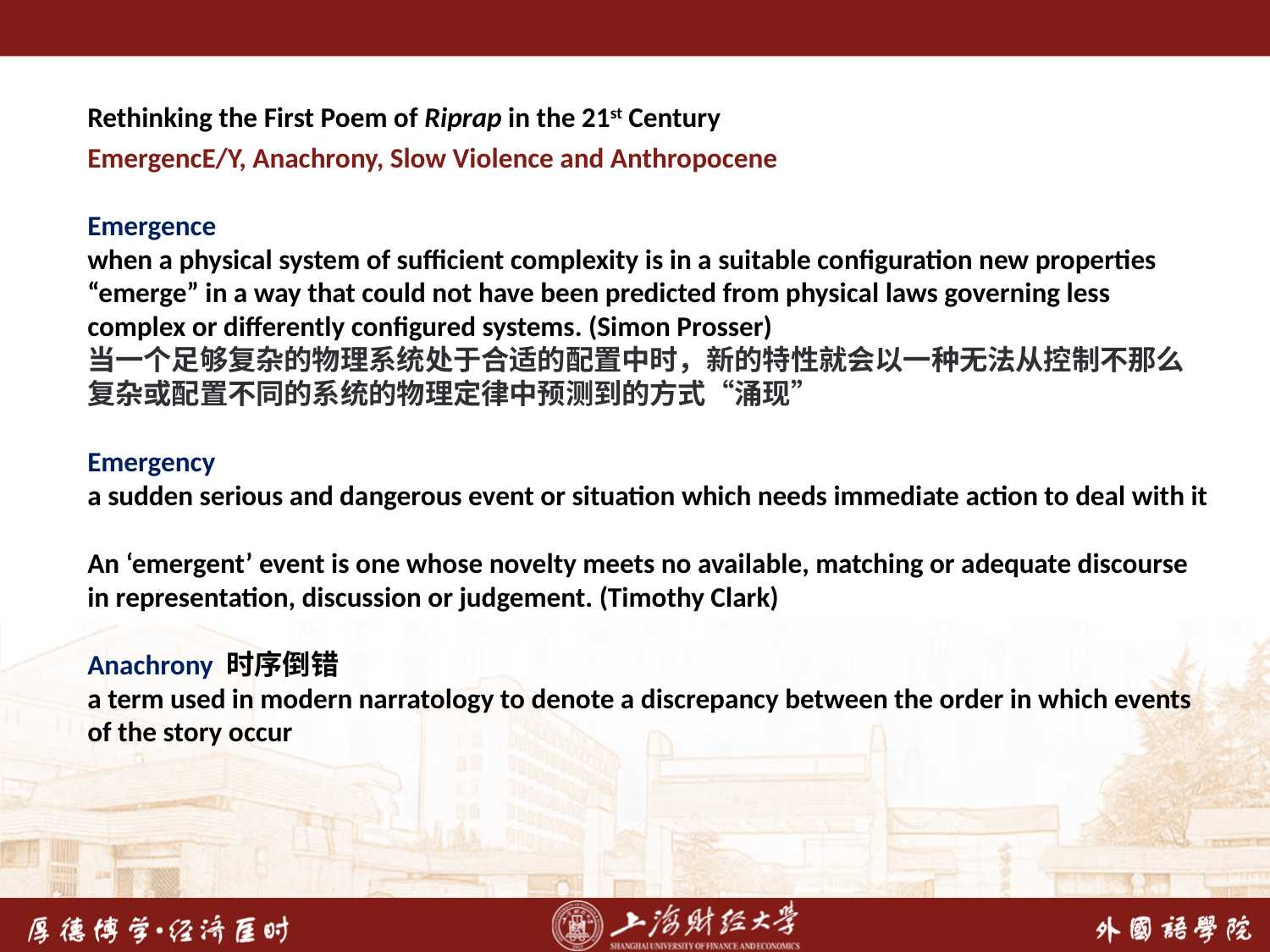

Rethinking the First Poem of Riprap in the 21st Century
EmergencE/Y, Anachrony, Slow Violence and Anthropocene

Emergence
when a physical system of sufficient complexity is in a suitable configuration new properties “emerge” in a way that could not have been predicted from physical laws governing less complex or differently configured systems. (Simon Prosser)
当一个足够复杂的物理系统处于合适的配置中时，新的特性就会以一种无法从控制不那么复杂或配置不同的系统的物理定律中预测到的方式“涌现”

Emergency
a sudden serious and dangerous event or situation which needs immediate action to deal with it

An ‘emergent’ event is one whose novelty meets no available, matching or adequate discourse in representation, discussion or judgement. (Timothy Clark)

Anachrony 时序倒错
a term used in modern narratology to denote a discrepancy between the order in which events of the story occur